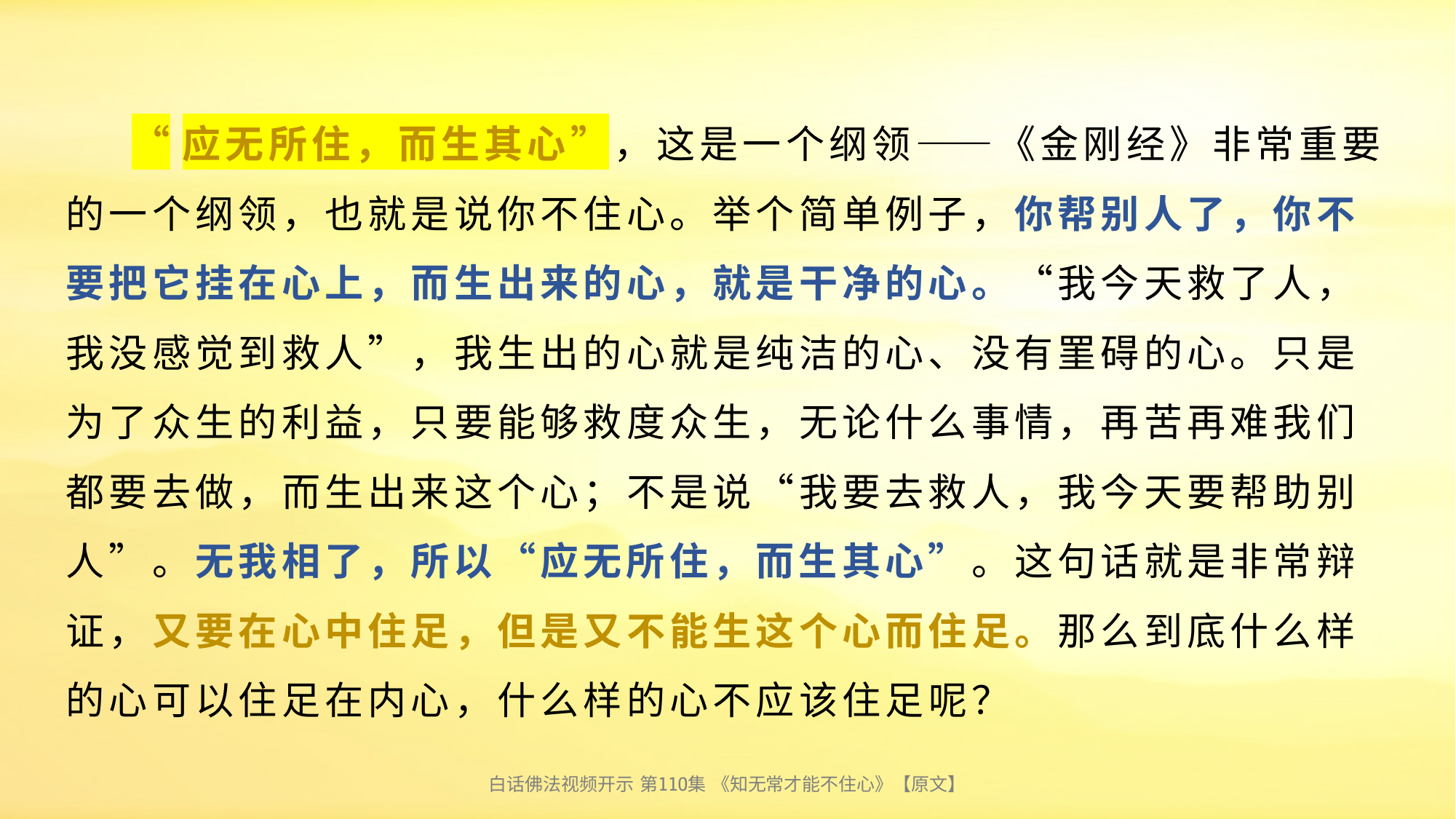

# “应无所住，而生其心”，这是一个纲领——《金刚经》非常重要的一个纲领，也就是说你不住心。举个简单例子，你帮别人了，你不要把它挂在心上，而生出来的心，就是干净的心。“我今天救了人，我没感觉到救人”，我生出的心就是纯洁的心、没有罣碍的心。只是为了众生的利益，只要能够救度众生，无论什么事情，再苦再难我们都要去做，而生出来这个心；不是说“我要去救人，我今天要帮助别人”。无我相了，所以“应无所住，而生其心”。这句话就是非常辩证，又要在心中住足，但是又不能生这个心而住足。那么到底什么样的心可以住足在内心，什么样的心不应该住足呢？
白话佛法视频开示 第110集 《知无常才能不住心》【原文】